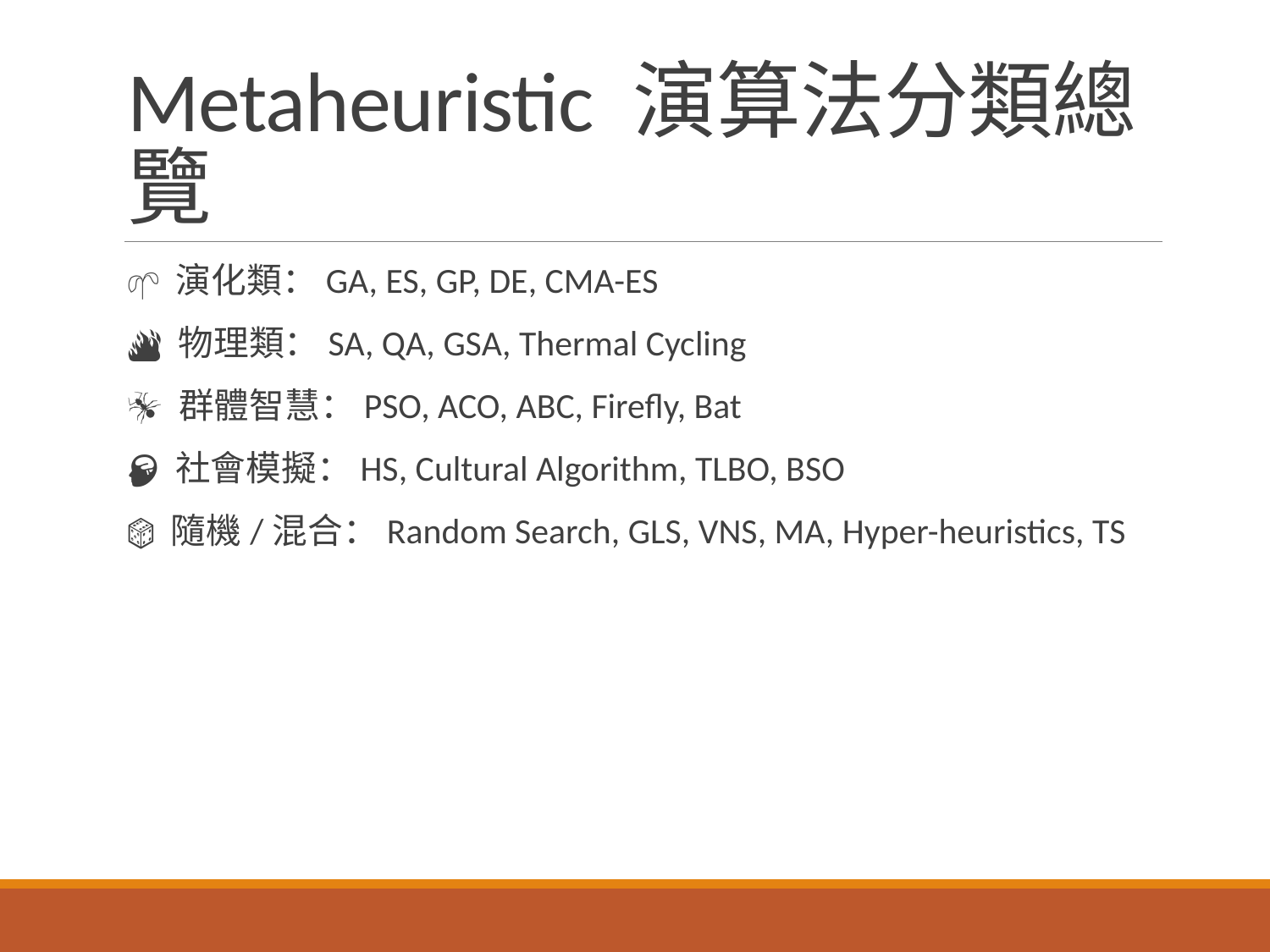

# Metaheuristic 演算法分類總覽
🌱 演化類：GA, ES, GP, DE, CMA-ES
🔥 物理類：SA, QA, GSA, Thermal Cycling
🐜 群體智慧：PSO, ACO, ABC, Firefly, Bat
🧠 社會模擬：HS, Cultural Algorithm, TLBO, BSO
🎲 隨機/混合：Random Search, GLS, VNS, MA, Hyper-heuristics, TS